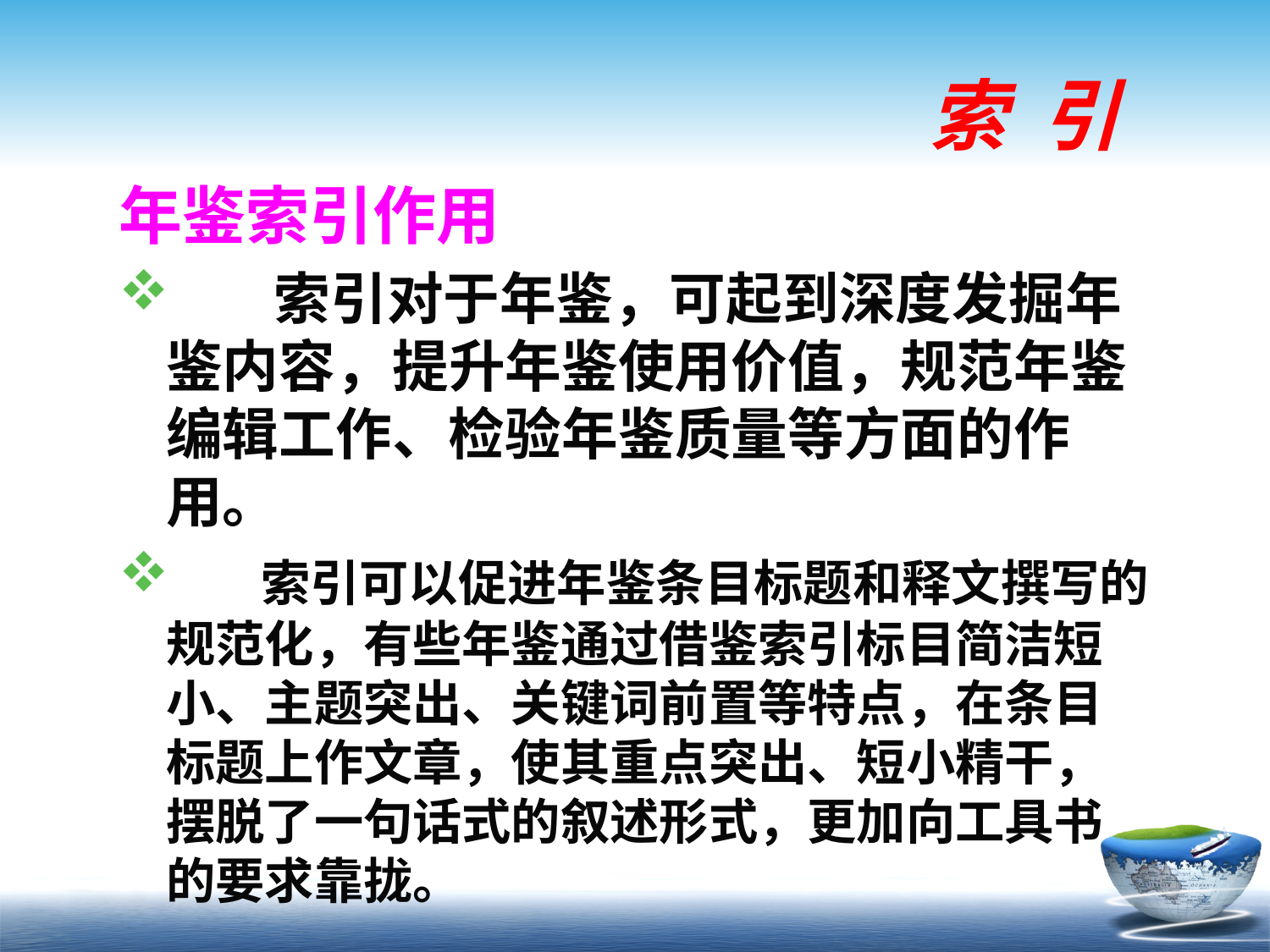

# 索  引
年鉴索引作用
       索引对于年鉴，可起到深度发掘年鉴内容，提升年鉴使用价值，规范年鉴编辑工作、检验年鉴质量等方面的作用。
      索引可以促进年鉴条目标题和释文撰写的规范化，有些年鉴通过借鉴索引标目简洁短小、主题突出、关键词前置等特点，在条目标题上作文章，使其重点突出、短小精干，摆脱了一句话式的叙述形式，更加向工具书的要求靠拢。